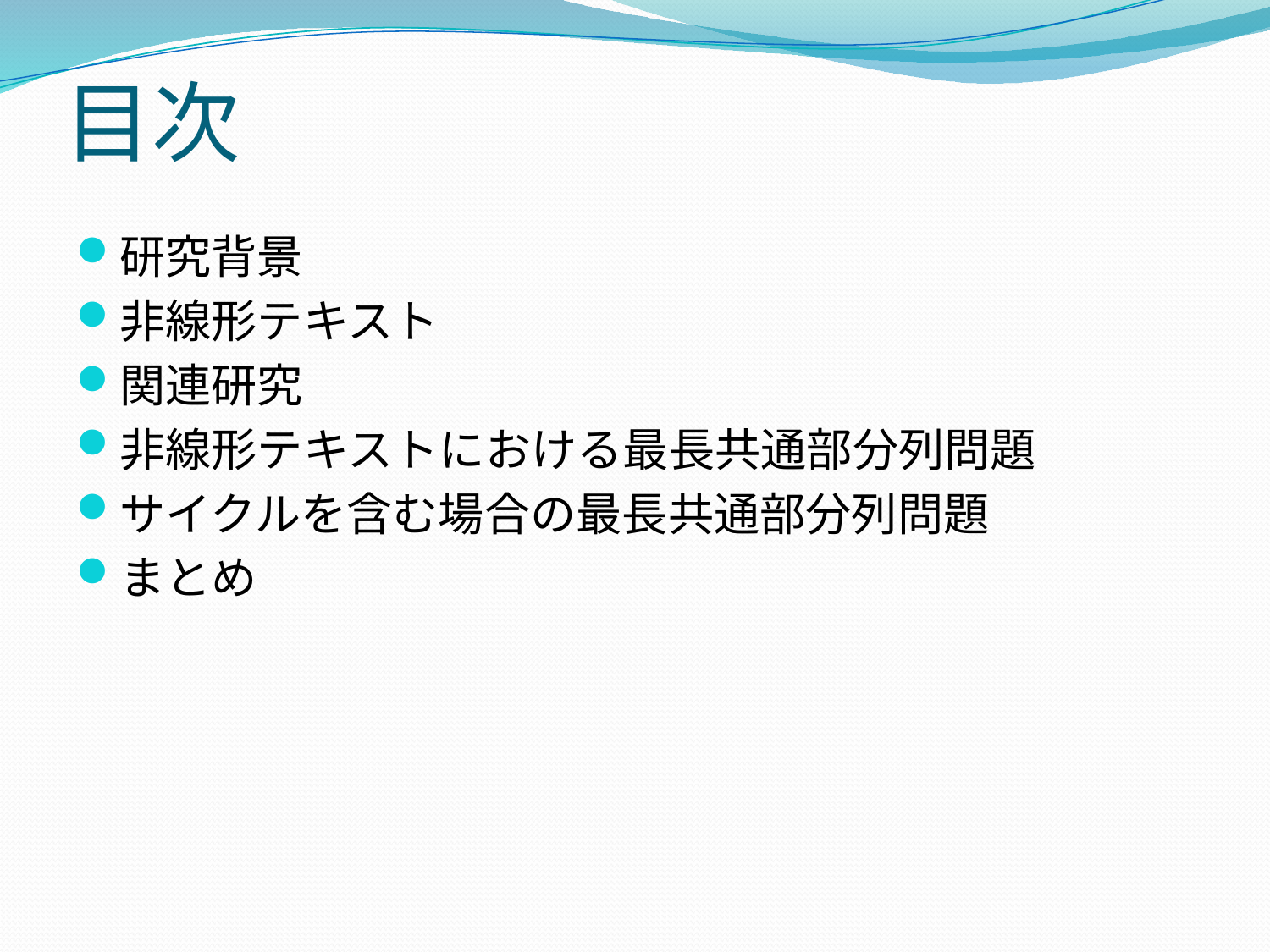

# 目次
研究背景
非線形テキスト
関連研究
非線形テキストにおける最長共通部分列問題
サイクルを含む場合の最長共通部分列問題
まとめ